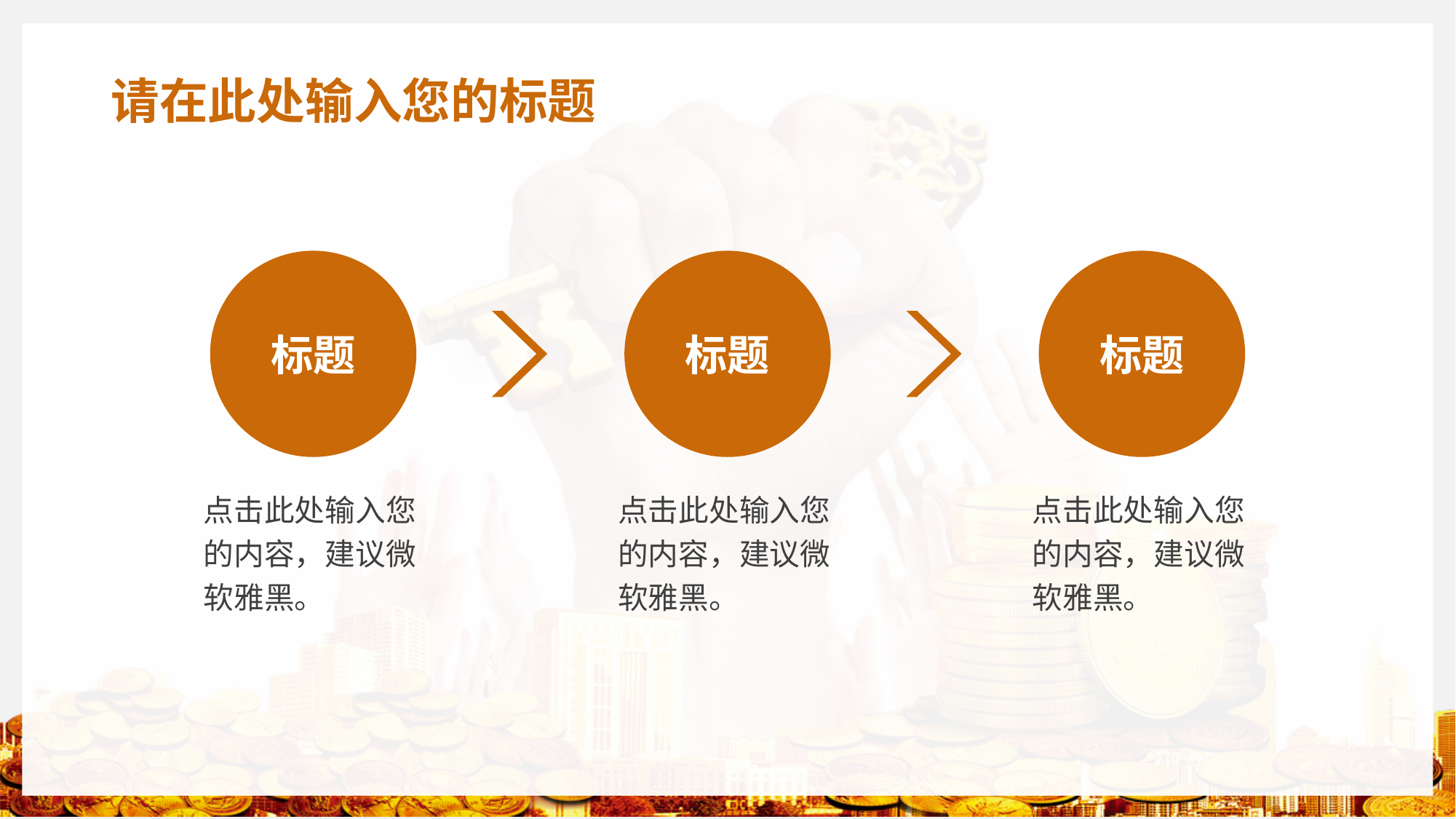

# 请在此处输入您的标题
标题
标题
标题

点击此处输入您的内容，建议微软雅黑。
点击此处输入您的内容，建议微软雅黑。
点击此处输入您的内容，建议微软雅黑。